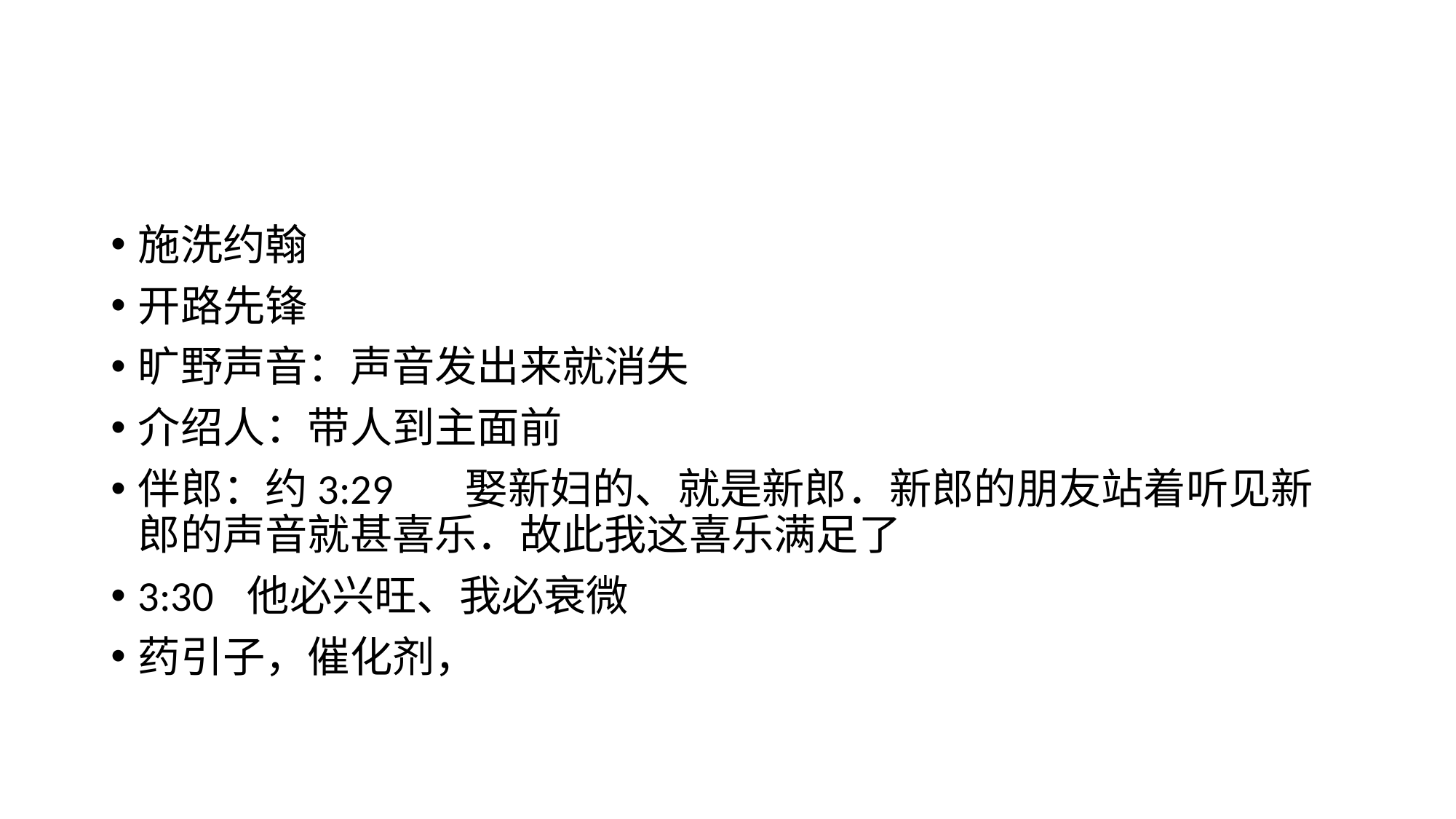

#
施洗约翰
开路先锋
旷野声音：声音发出来就消失
介绍人：带人到主面前
伴郎：约3:29	娶新妇的、就是新郎．新郎的朋友站着听见新郎的声音就甚喜乐．故此我这喜乐满足了
3:30	他必兴旺、我必衰微
药引子，催化剂，